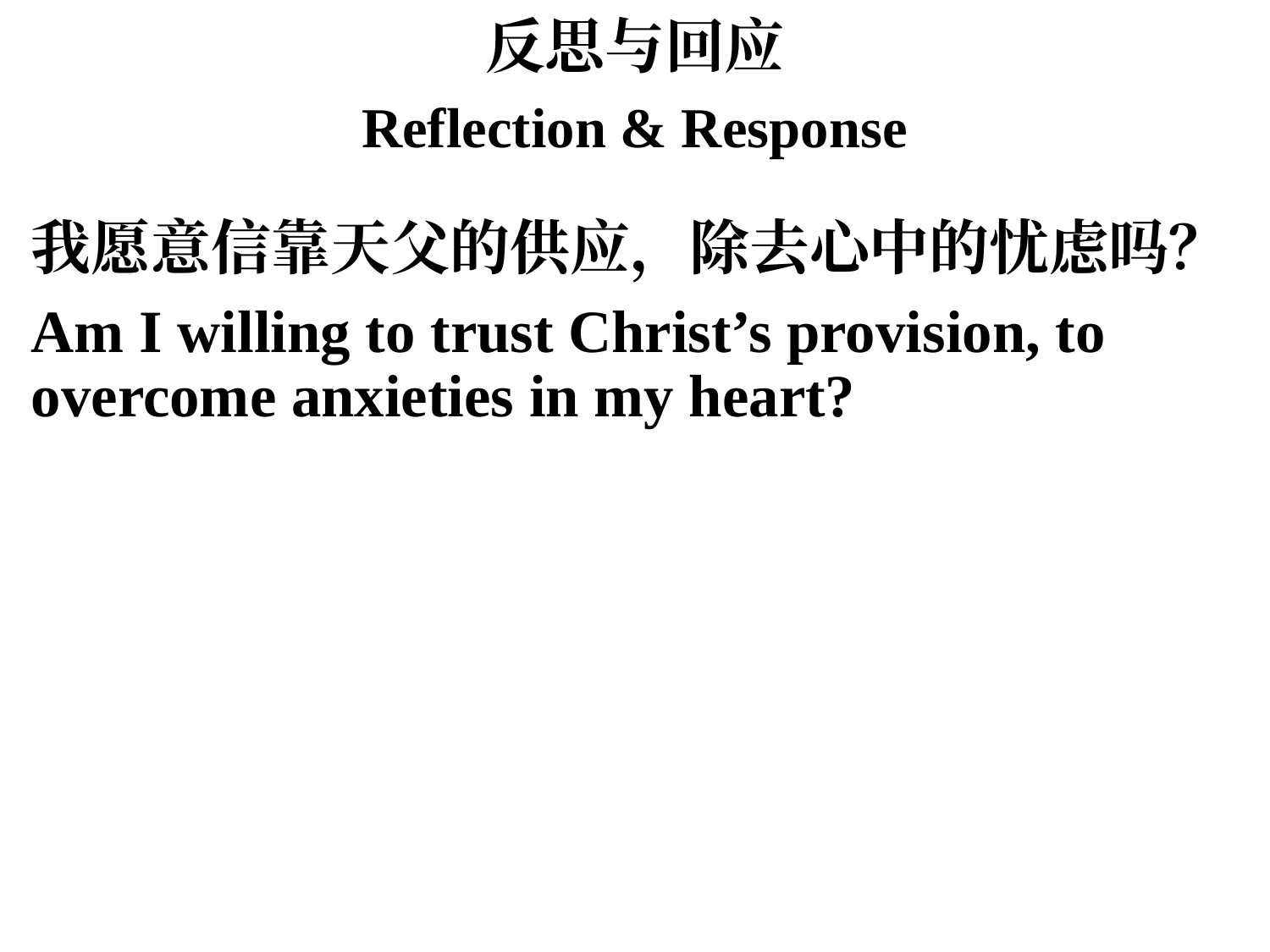

反思与回应
Reflection & Response

我愿意信靠天父的供应，除去心中的忧虑吗？
Am I willing to trust Christ’s provision, to overcome anxieties in my heart?